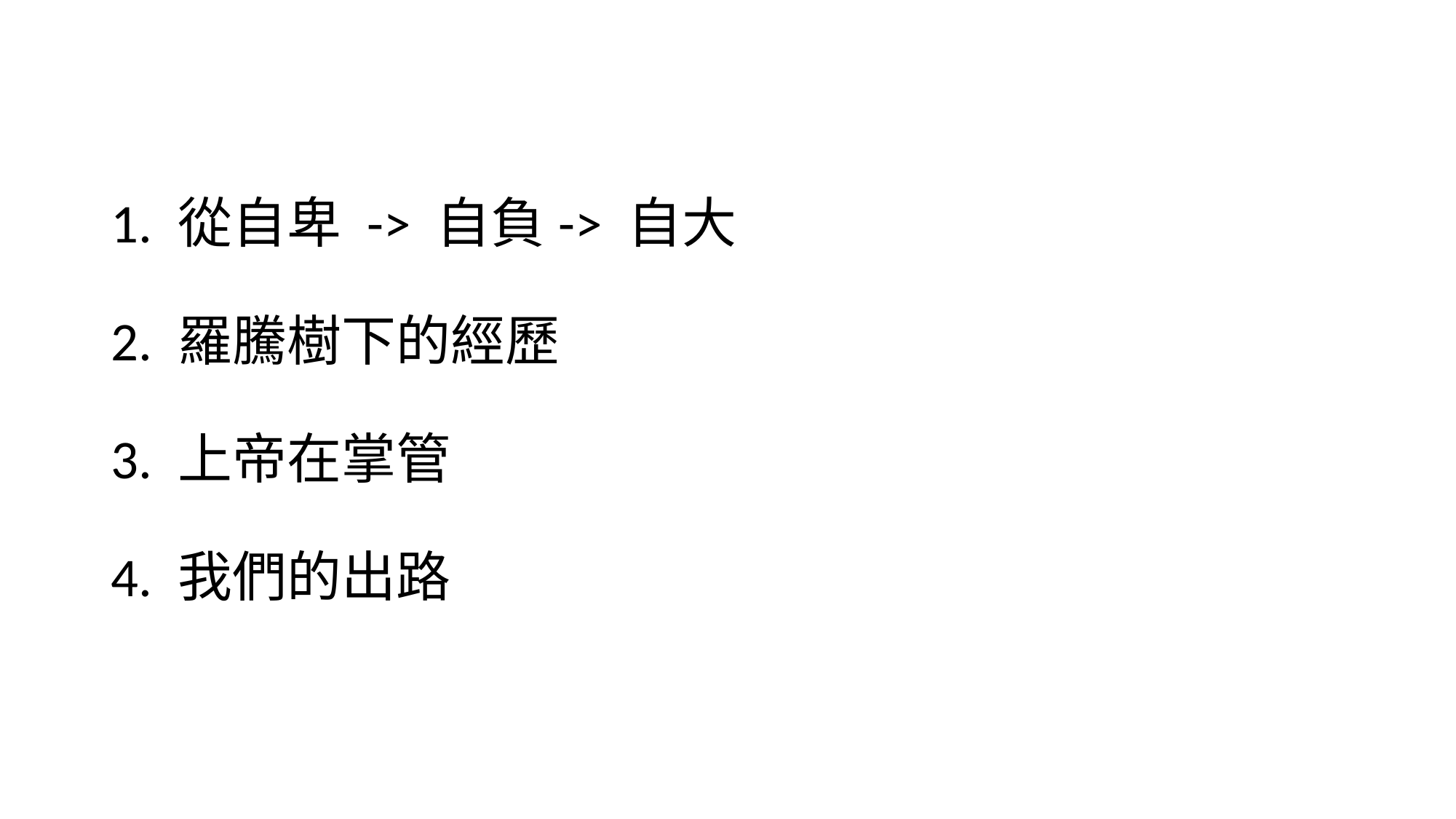

# 1. 從自卑 -> 自負-> 自大 2. 羅騰樹下的經歷 3. 上帝在掌管 4. 我們的出路